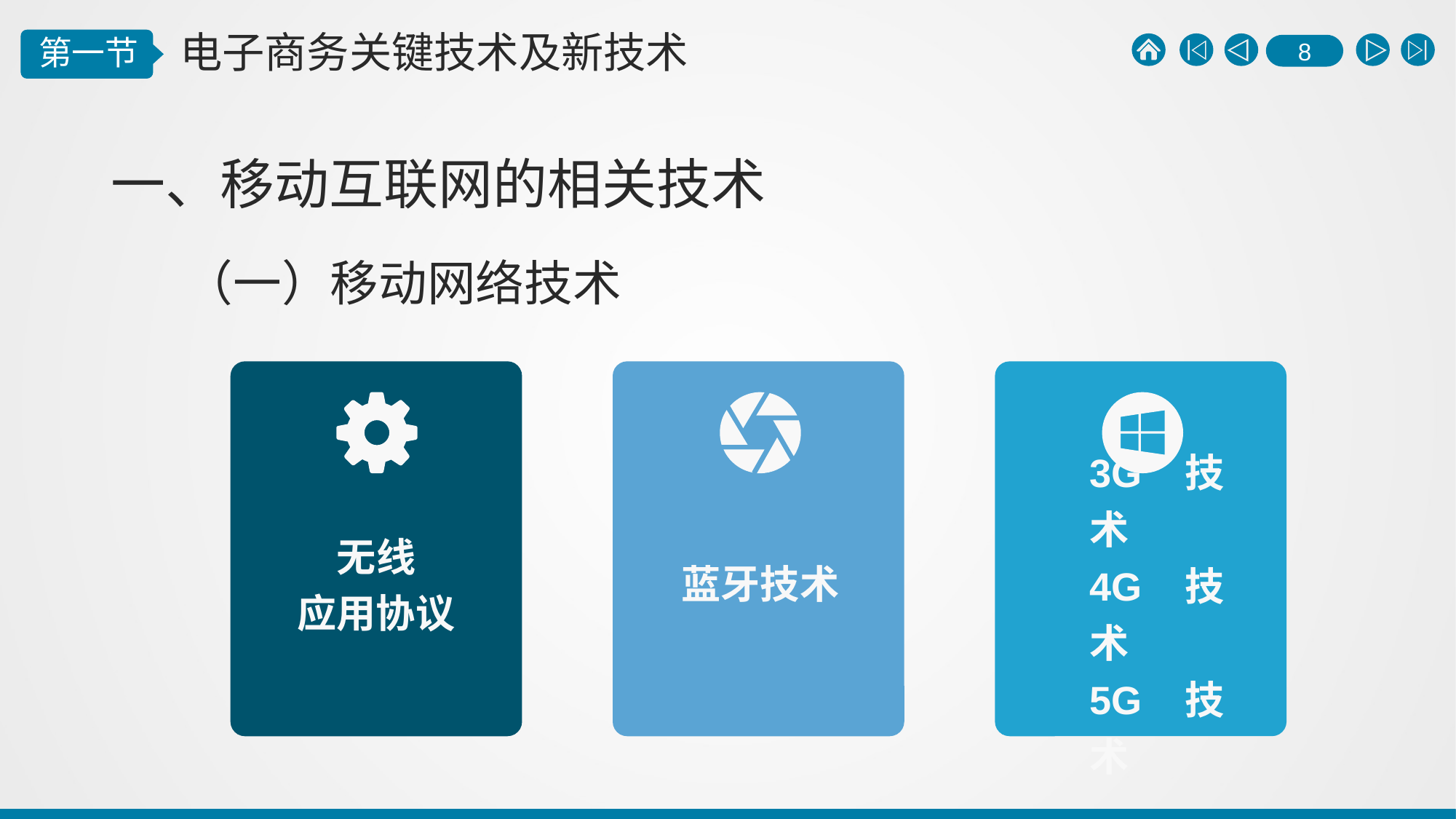

一、移动互联网的相关技术
（一）移动网络技术

无线
应用协议

蓝牙技术

3G技术
4G技术
5G技术